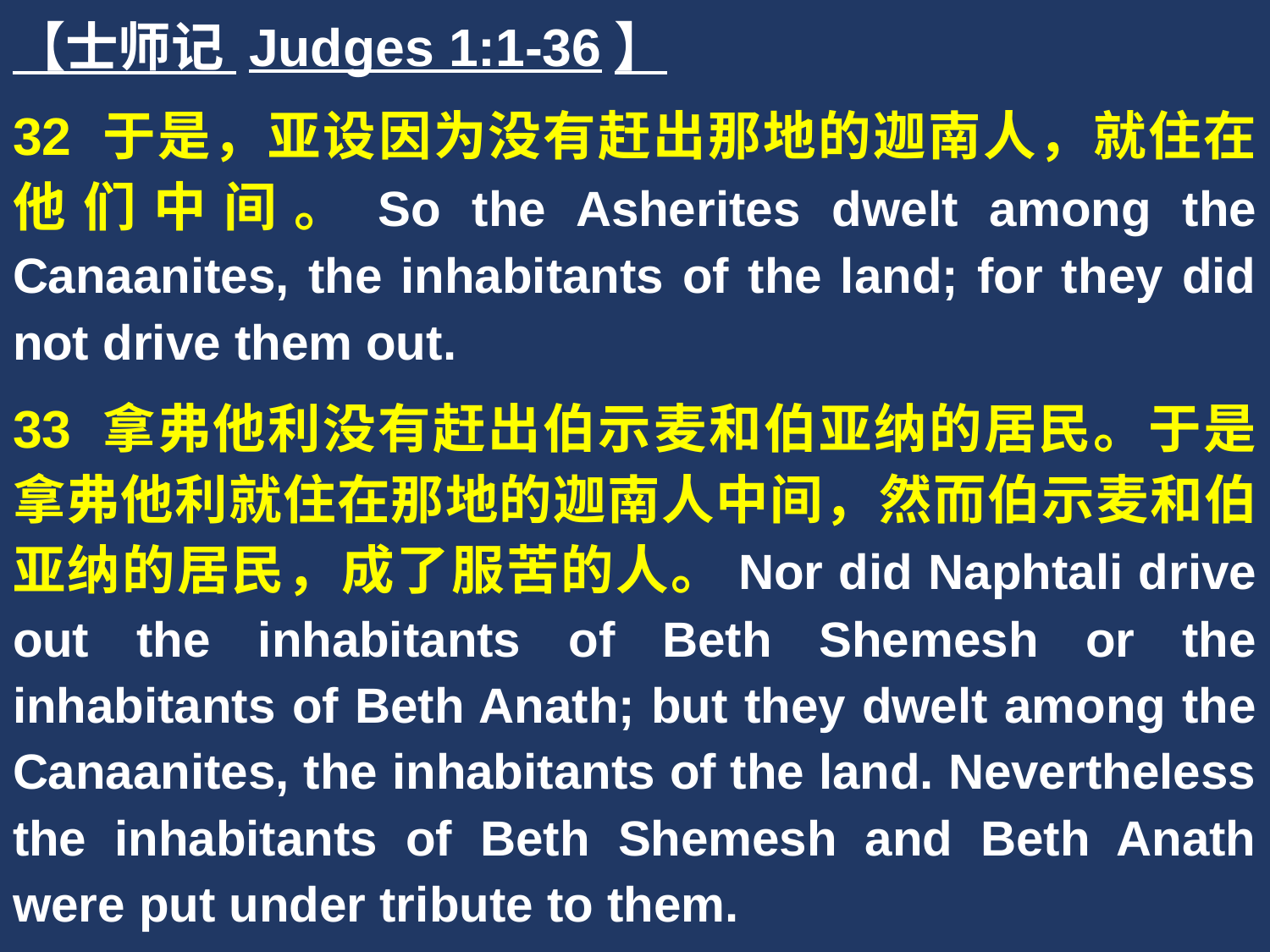

【士师记 Judges 1:1-36】
32 于是，亚设因为没有赶出那地的迦南人，就住在他们中间。So the Asherites dwelt among the Canaanites, the inhabitants of the land; for they did not drive them out.
33 拿弗他利没有赶出伯示麦和伯亚纳的居民。于是拿弗他利就住在那地的迦南人中间，然而伯示麦和伯亚纳的居民，成了服苦的人。Nor did Naphtali drive out the inhabitants of Beth Shemesh or the inhabitants of Beth Anath; but they dwelt among the Canaanites, the inhabitants of the land. Nevertheless the inhabitants of Beth Shemesh and Beth Anath were put under tribute to them.